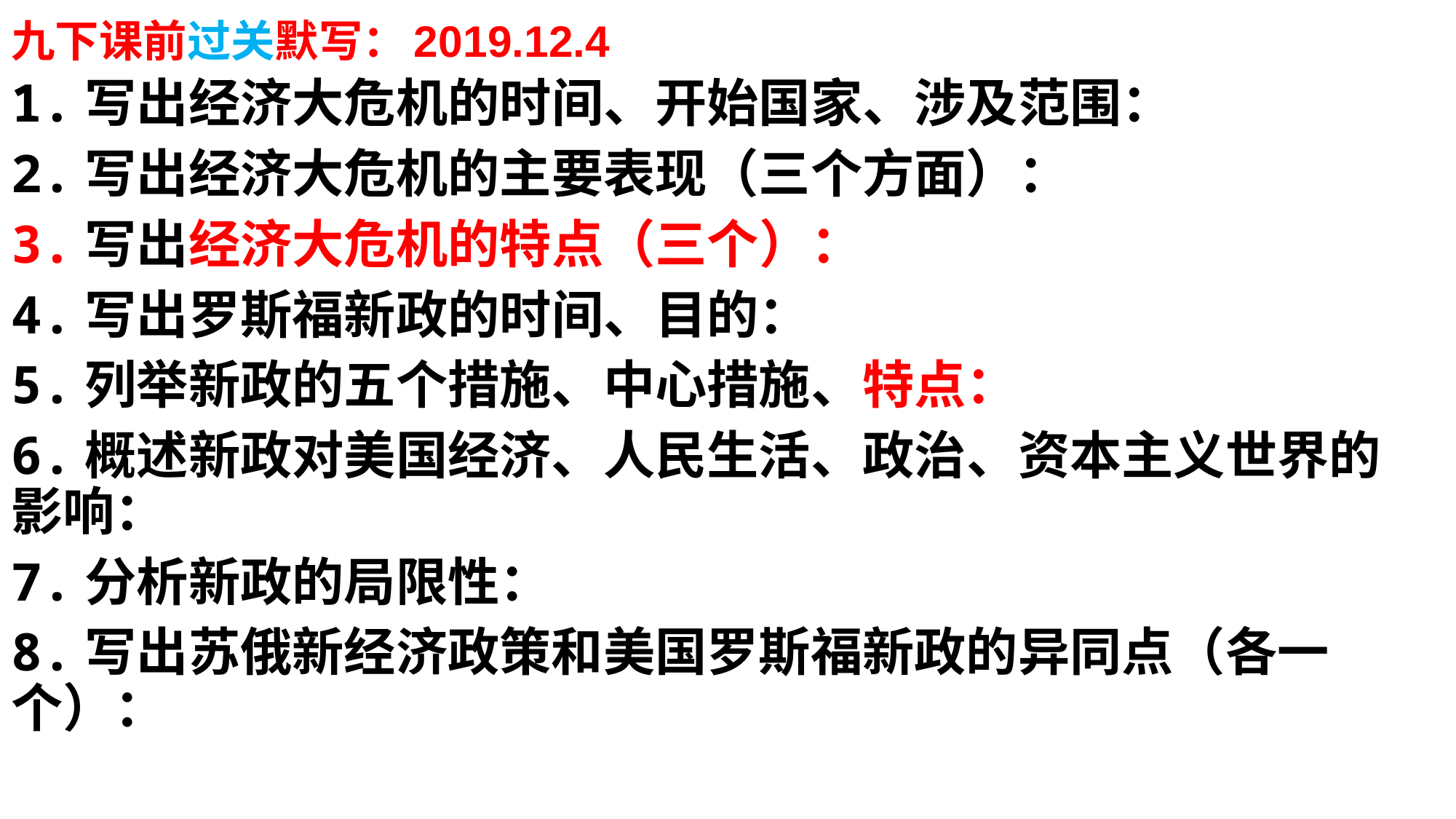

# 九下课前过关默写：2019.12.4
1.写出经济大危机的时间、开始国家、涉及范围：
2.写出经济大危机的主要表现（三个方面）：
3.写出经济大危机的特点（三个）：
4.写出罗斯福新政的时间、目的：
5.列举新政的五个措施、中心措施、特点：
6.概述新政对美国经济、人民生活、政治、资本主义世界的影响：
7.分析新政的局限性：
8.写出苏俄新经济政策和美国罗斯福新政的异同点（各一个）：